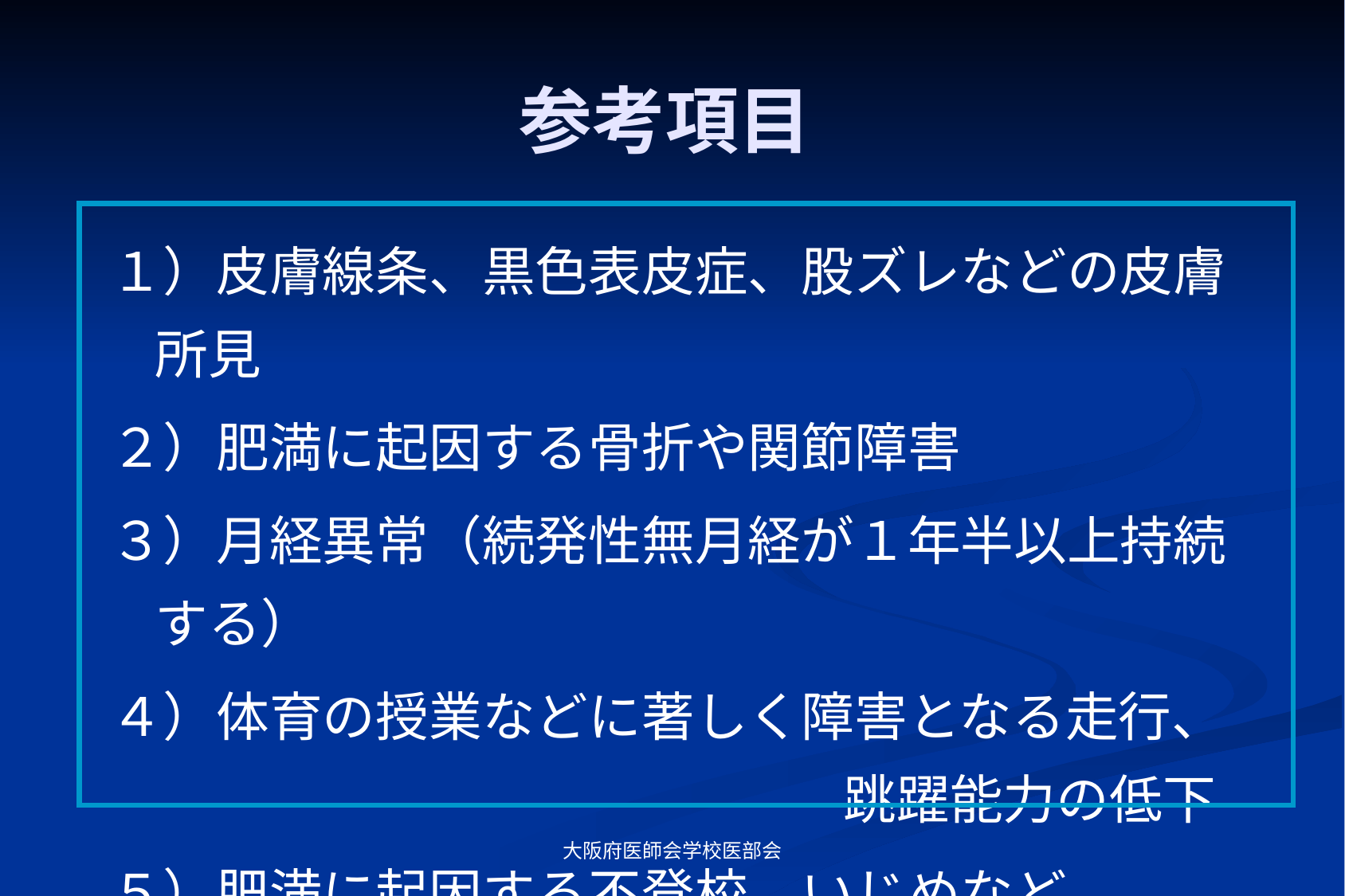

# 参考項目

１）皮膚線条、黒色表皮症、股ズレなどの皮膚所見
２）肥満に起因する骨折や関節障害
３）月経異常（続発性無月経が１年半以上持続する）
４）体育の授業などに著しく障害となる走行、　　　　                                        跳躍能力の低下
５）肥満に起因する不登校、いじめなど

大阪府医師会学校医部会